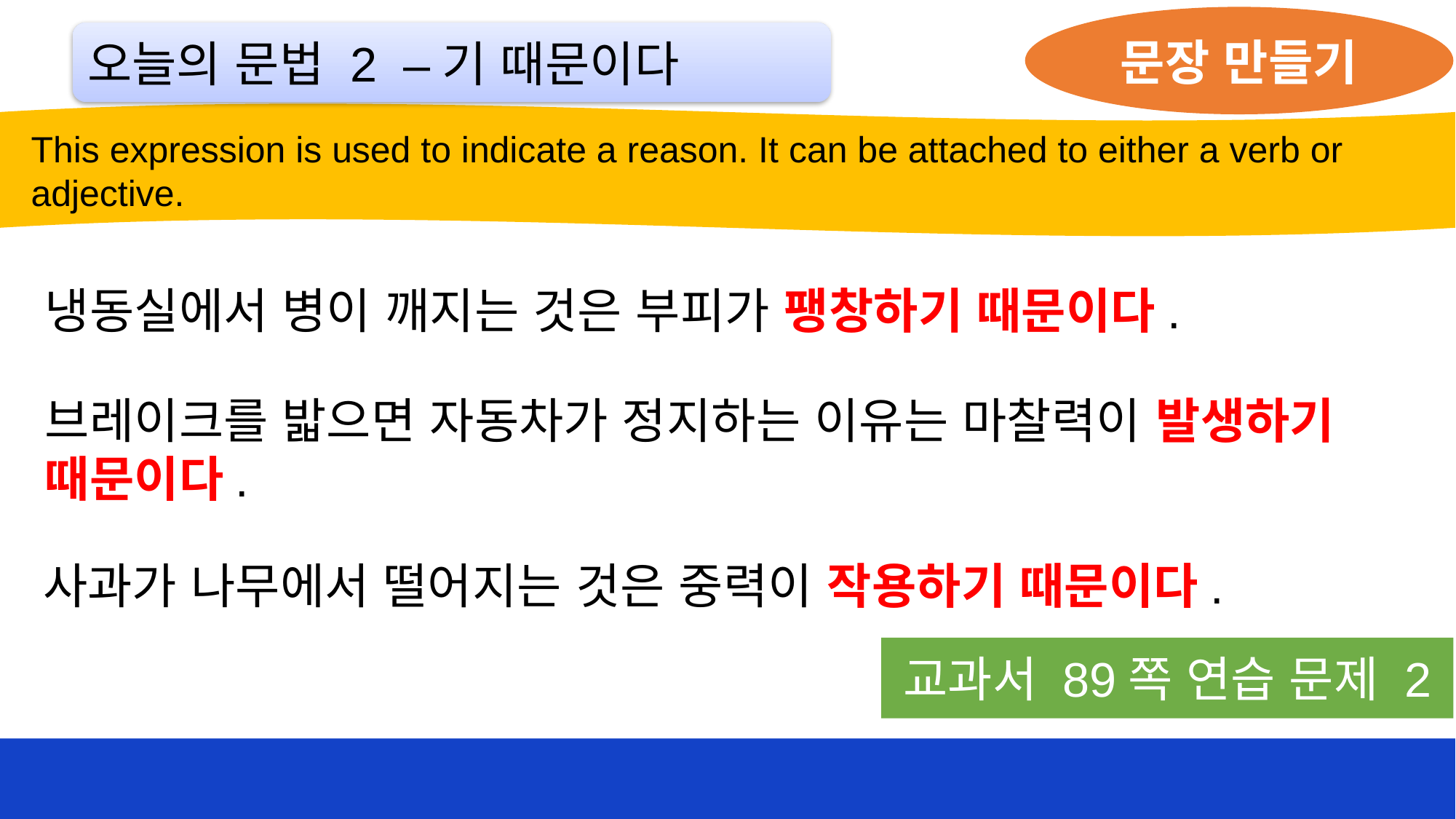

문장 만들기
오늘의 문법 2  –기 때문이다
  This expression is used to indicate a reason. It can be attached to either a verb or
  adjective.
냉동실에서 병이 깨지는 것은 부피가 팽창하기 때문이다.
브레이크를 밟으면 자동차가 정지하는 이유는 마찰력이 발생하기 때문이다.
사과가 나무에서 떨어지는 것은 중력이 작용하기 때문이다.
교과서 89쪽 연습 문제 2